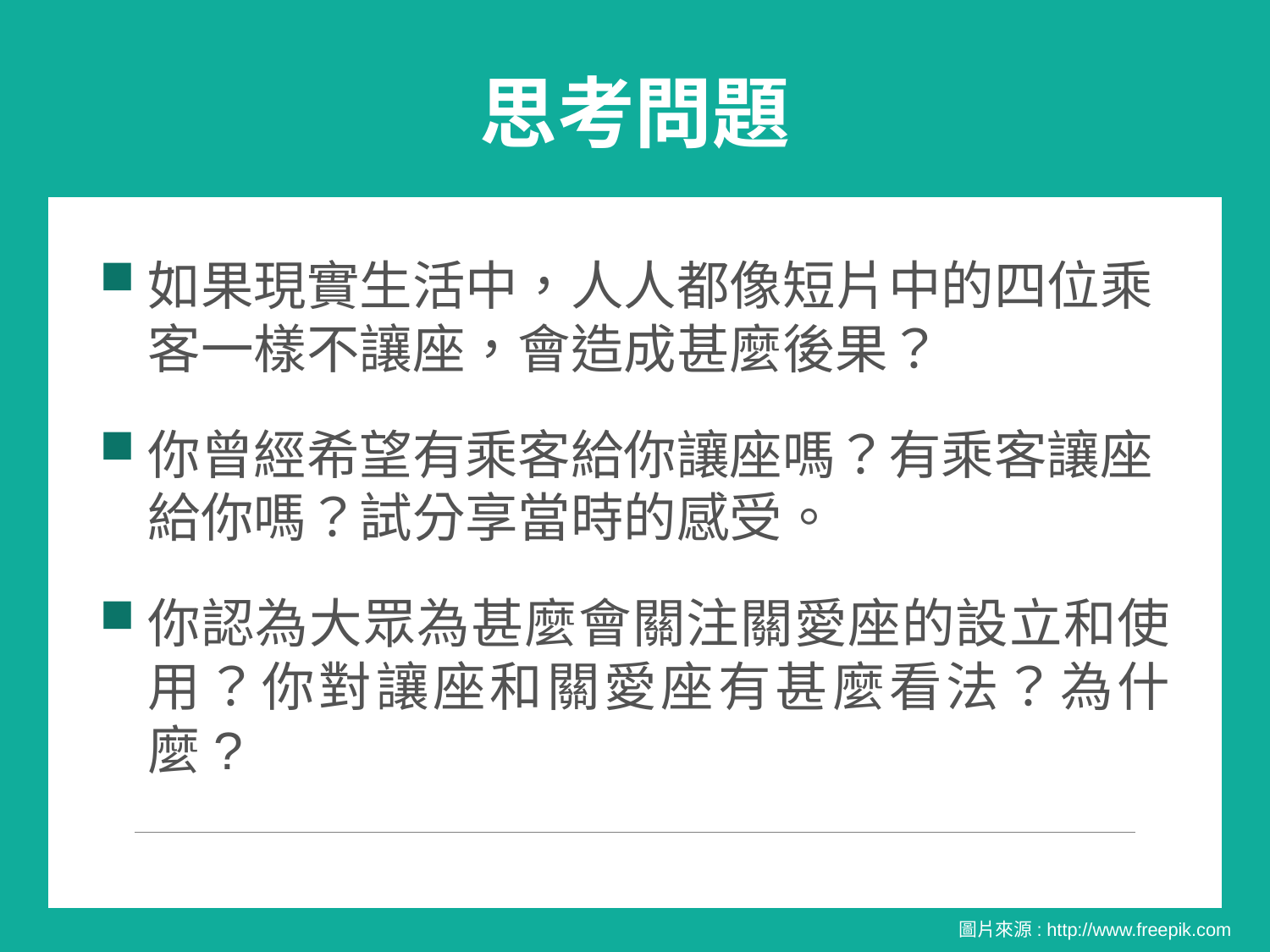

思考問題
如果現實生活中，人人都像短片中的四位乘客一樣不讓座，會造成甚麼後果？
你曾經希望有乘客給你讓座嗎？有乘客讓座給你嗎？試分享當時的感受。
你認為大眾為甚麼會關注關愛座的設立和使用？你對讓座和關愛座有甚麼看法？為什麼?
圖片來源: http://www.freepik.com